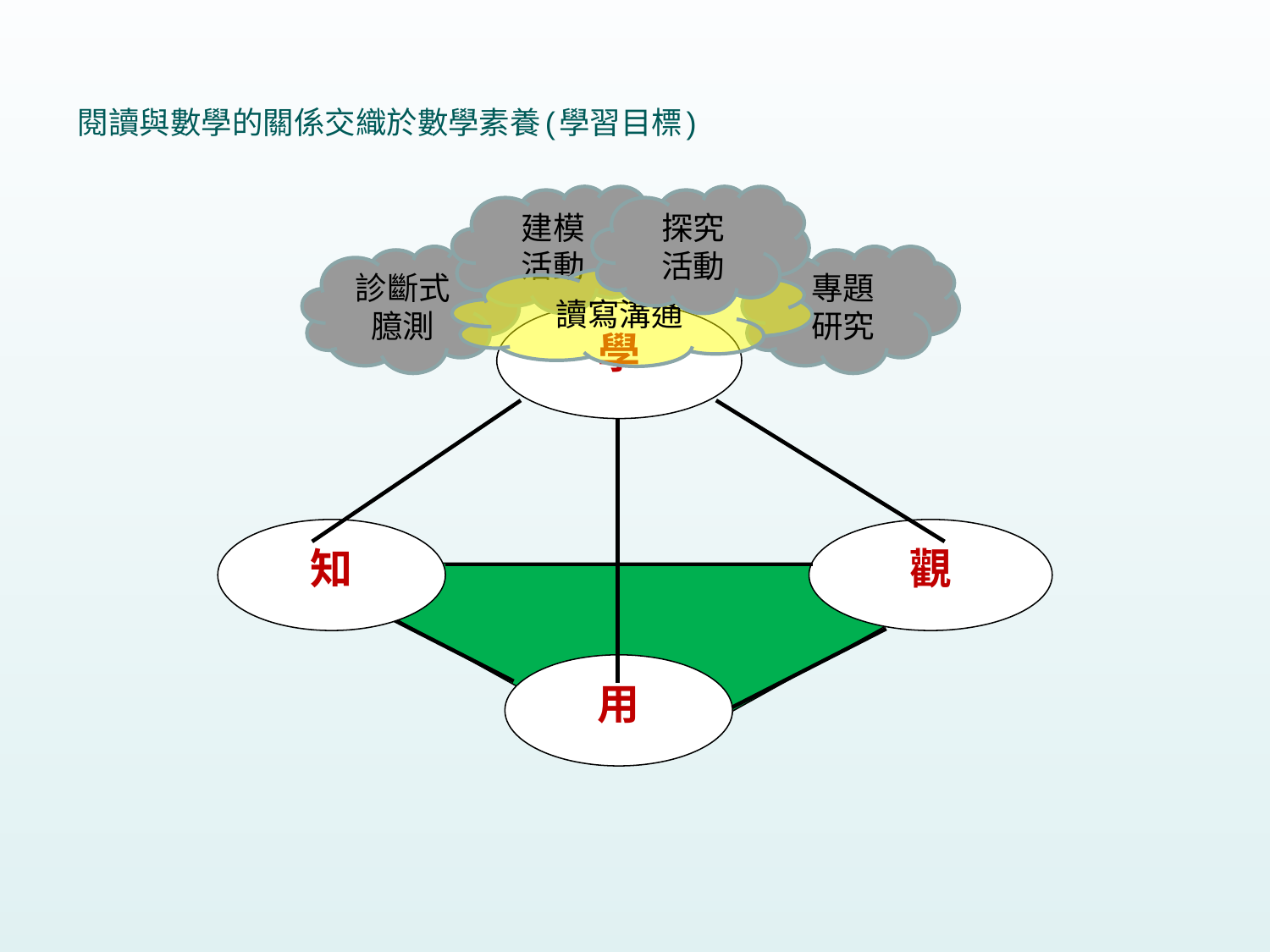

# 閱讀與數學的關係交織於數學素養(學習目標)
建模
活動
探究
活動
診斷式臆測
專題
研究
讀寫溝通
學
知
觀

用